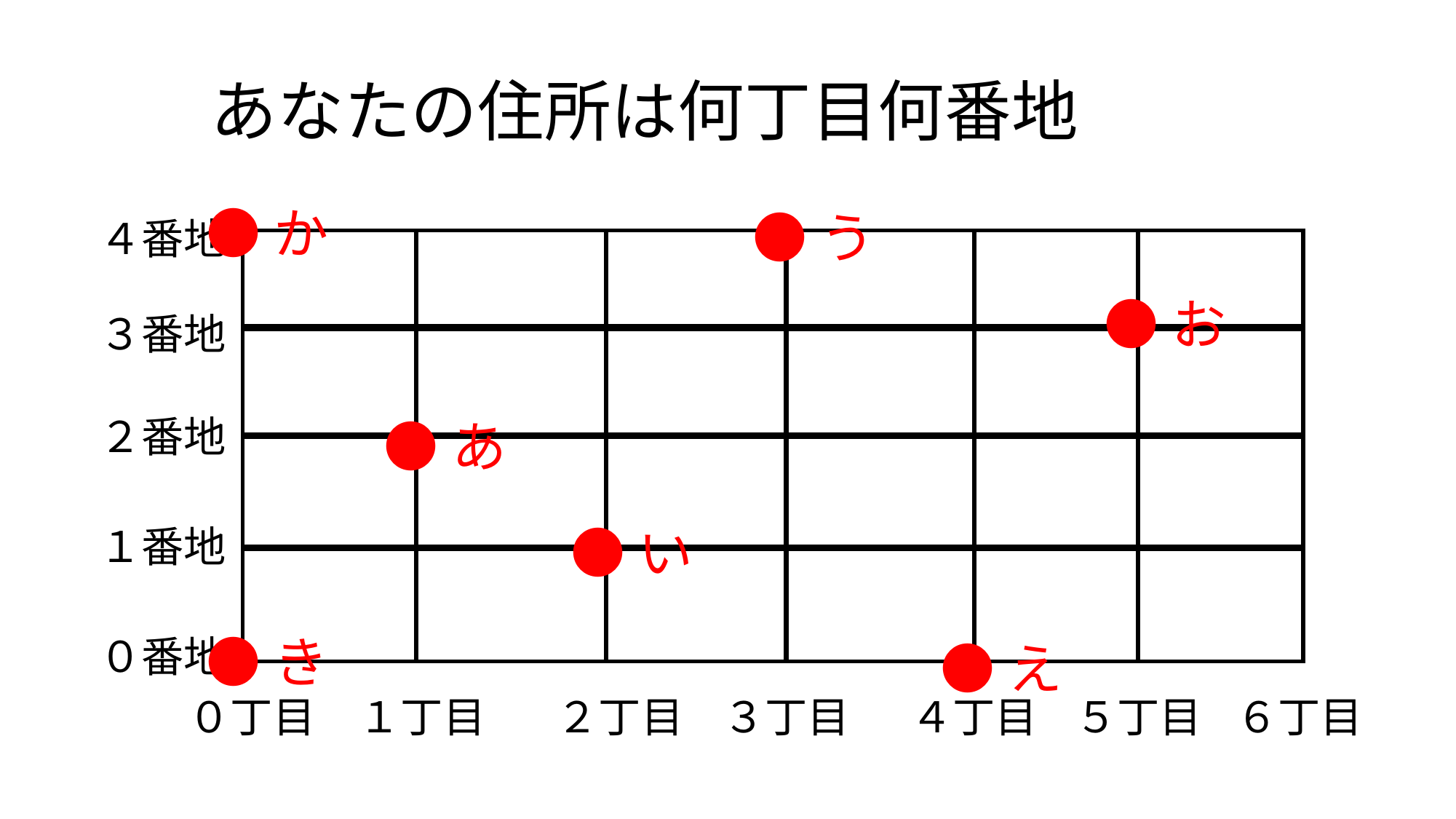

あなたの住所は何丁目何番地
●か
●う
４番地
|  |
| --- |
|  |
| --- |
●お
３番地
２番地
●あ
●い
１番地
●き
０番地
●え
０丁目
１丁目
２丁目
３丁目
４丁目
５丁目
６丁目